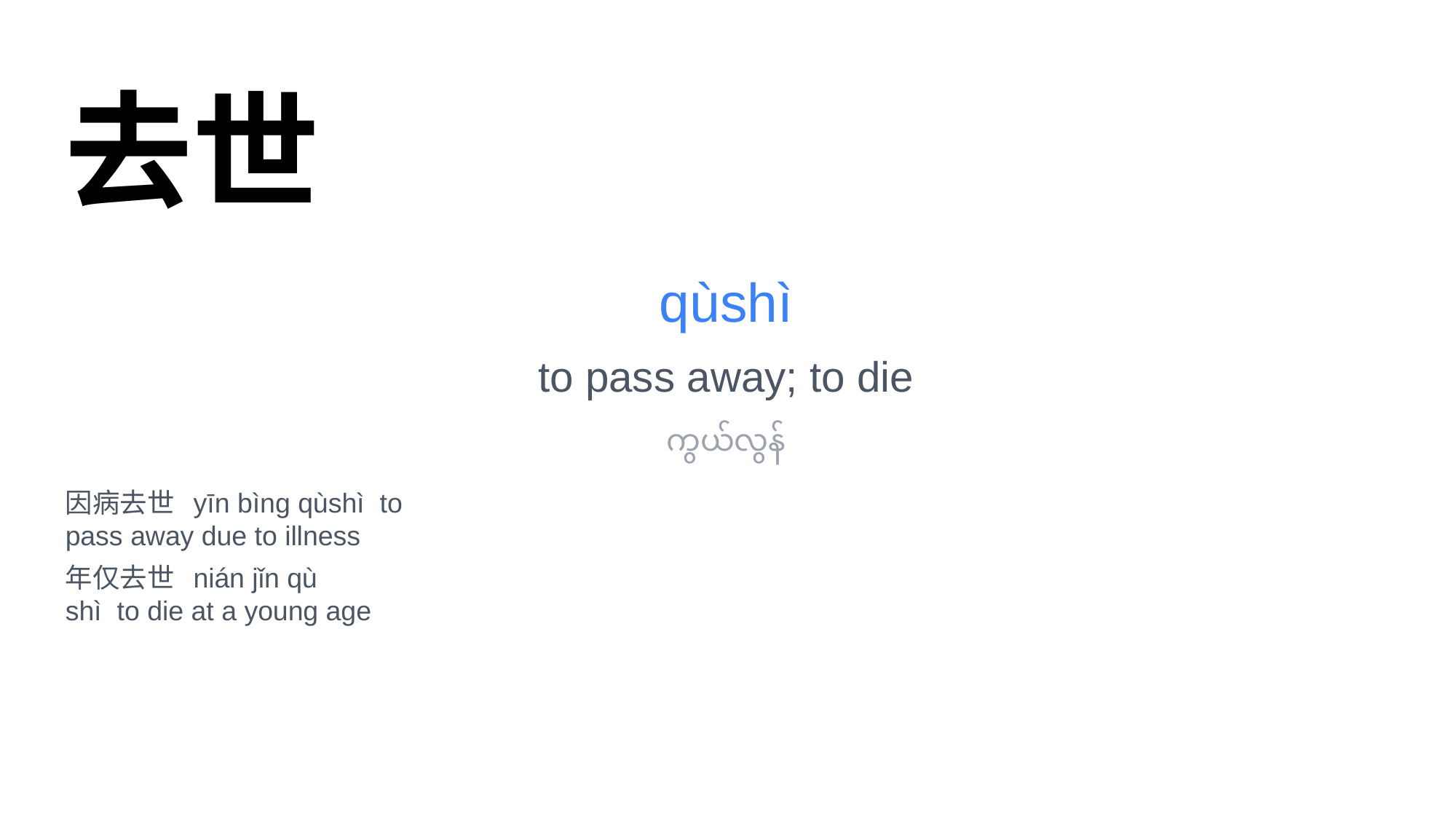

去世
qùshì
to pass away; to die
ကွယ်လွန်
因病去世  yīn bìng qùshì  to
pass away due to illness
年仅去世  nián jǐn qù
shì  to die at a young age